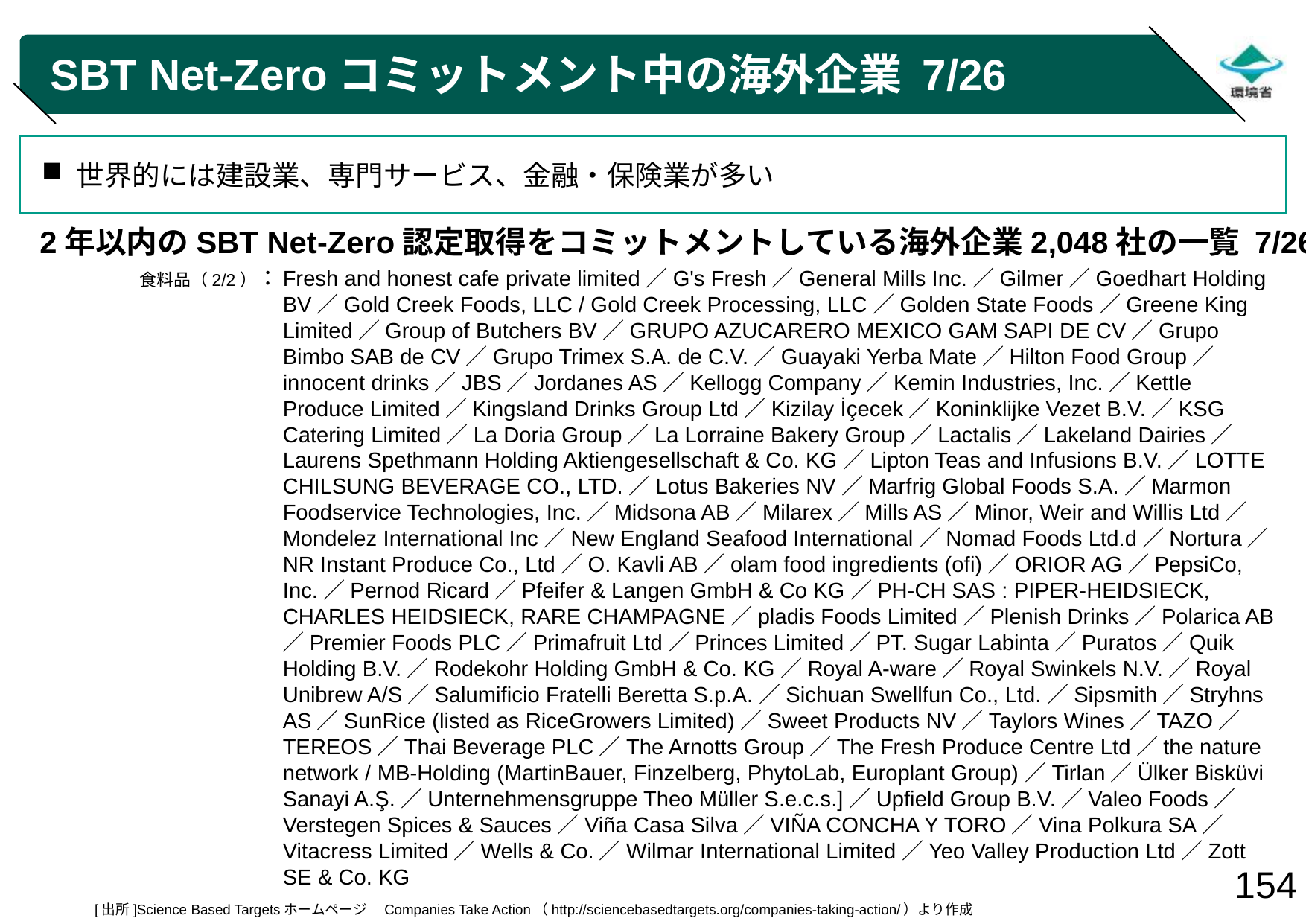

# SBT Net-Zeroコミットメント中の海外企業 7/26
世界的には建設業、専門サービス、金融・保険業が多い
2年以内のSBT Net-Zero認定取得をコミットメントしている海外企業2,048社の一覧 7/26
食料品（2/2）：

Fresh and honest cafe private limited／G's Fresh／General Mills Inc.／Gilmer／Goedhart Holding BV／Gold Creek Foods, LLC / Gold Creek Processing, LLC／Golden State Foods／Greene King Limited／Group of Butchers BV／GRUPO AZUCARERO MEXICO GAM SAPI DE CV／Grupo Bimbo SAB de CV／Grupo Trimex S.A. de C.V.／Guayaki Yerba Mate／Hilton Food Group／innocent drinks／JBS／Jordanes AS／Kellogg Company／Kemin Industries, Inc.／Kettle Produce Limited／Kingsland Drinks Group Ltd／Kizilay İçecek／Koninklijke Vezet B.V.／KSG Catering Limited／La Doria Group／La Lorraine Bakery Group／Lactalis／Lakeland Dairies／Laurens Spethmann Holding Aktiengesellschaft & Co. KG／Lipton Teas and Infusions B.V.／LOTTE CHILSUNG BEVERAGE CO., LTD.／Lotus Bakeries NV／Marfrig Global Foods S.A.／Marmon Foodservice Technologies, Inc.／Midsona AB／Milarex／Mills AS／Minor, Weir and Willis Ltd／Mondelez International Inc／New England Seafood International／Nomad Foods Ltd.d／Nortura／NR Instant Produce Co., Ltd／O. Kavli AB／olam food ingredients (ofi)／ORIOR AG／PepsiCo, Inc.／Pernod Ricard／Pfeifer & Langen GmbH & Co KG／PH-CH SAS : PIPER-HEIDSIECK, CHARLES HEIDSIECK, RARE CHAMPAGNE／pladis Foods Limited／Plenish Drinks／Polarica AB／Premier Foods PLC／Primafruit Ltd／Princes Limited／PT. Sugar Labinta／Puratos／Quik Holding B.V.／Rodekohr Holding GmbH & Co. KG／Royal A-ware／Royal Swinkels N.V.／Royal Unibrew A/S／Salumificio Fratelli Beretta S.p.A.／Sichuan Swellfun Co., Ltd.／Sipsmith／Stryhns AS／SunRice (listed as RiceGrowers Limited)／Sweet Products NV／Taylors Wines／TAZO／TEREOS／Thai Beverage PLC／The Arnotts Group／The Fresh Produce Centre Ltd／the nature network / MB-Holding (MartinBauer, Finzelberg, PhytoLab, Europlant Group)／Tirlan／Ülker Bisküvi Sanayi A.Ş.／Unternehmensgruppe Theo Müller S.e.c.s.]／Upfield Group B.V.／Valeo Foods／Verstegen Spices & Sauces／Viña Casa Silva／VIÑA CONCHA Y TORO／Vina Polkura SA／Vitacress Limited／Wells & Co.／Wilmar International Limited／Yeo Valley Production Ltd／Zott SE & Co. KG

[出所]Science Based Targetsホームページ　Companies Take Action（http://sciencebasedtargets.org/companies-taking-action/）より作成